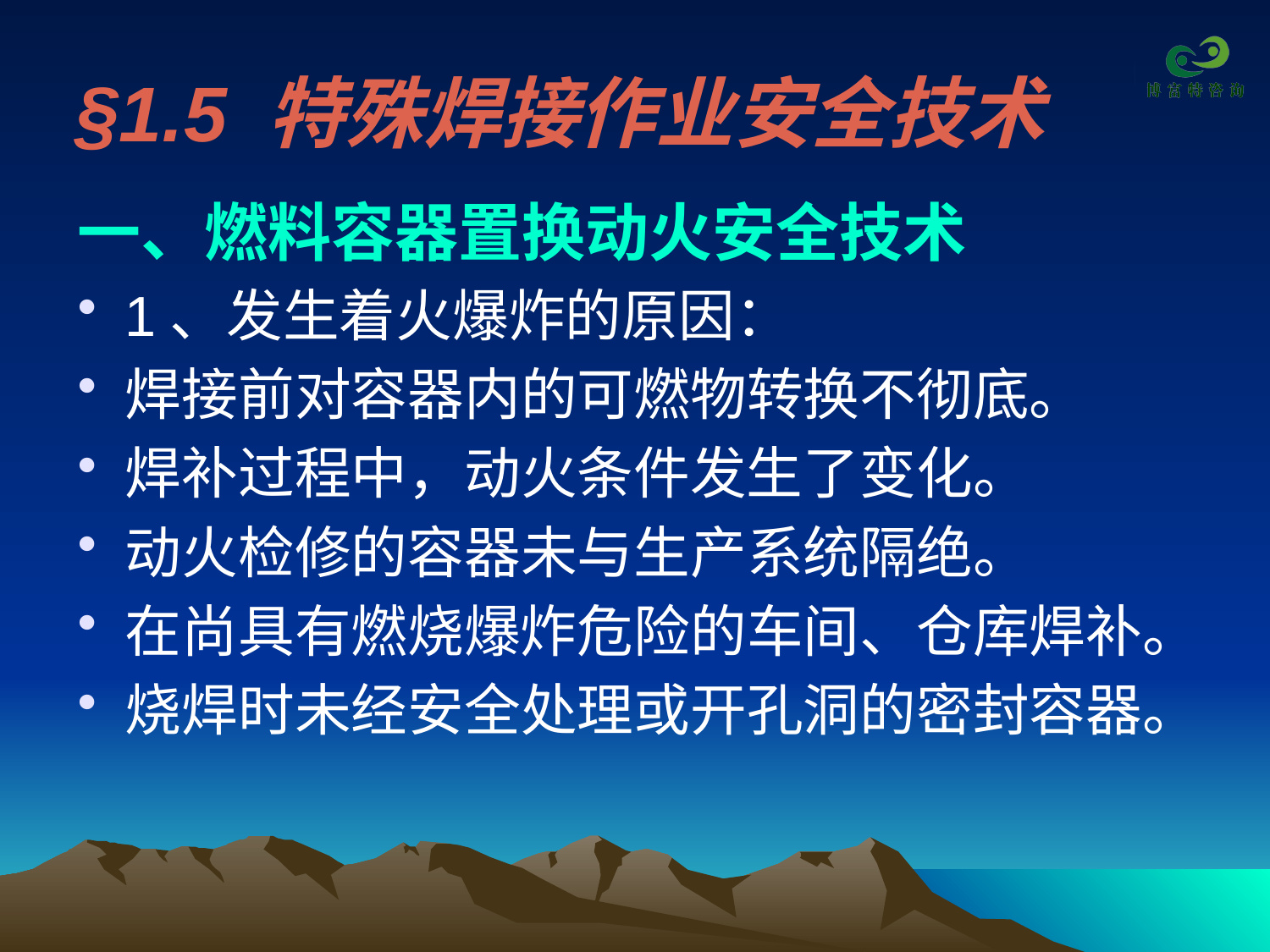

# §1.5 特殊焊接作业安全技术
一、燃料容器置换动火安全技术
1、发生着火爆炸的原因：
焊接前对容器内的可燃物转换不彻底。
焊补过程中，动火条件发生了变化。
动火检修的容器未与生产系统隔绝。
在尚具有燃烧爆炸危险的车间、仓库焊补。
烧焊时未经安全处理或开孔洞的密封容器。